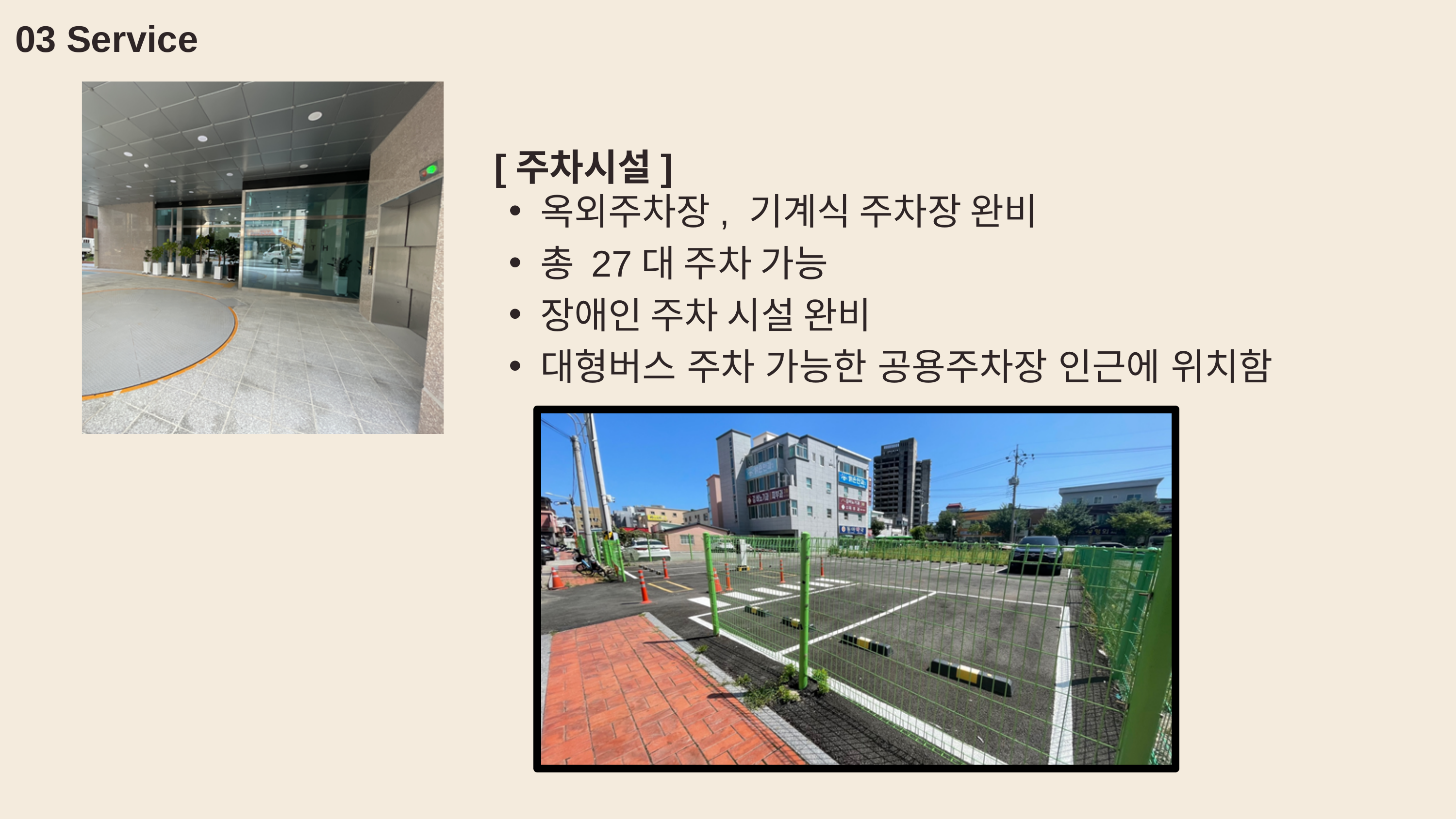

03 Service

[주차시설]
옥외주차장, 기계식 주차장 완비
총 27대 주차 가능
장애인 주차 시설 완비
대형버스 주차 가능한 공용주차장 인근에 위치함